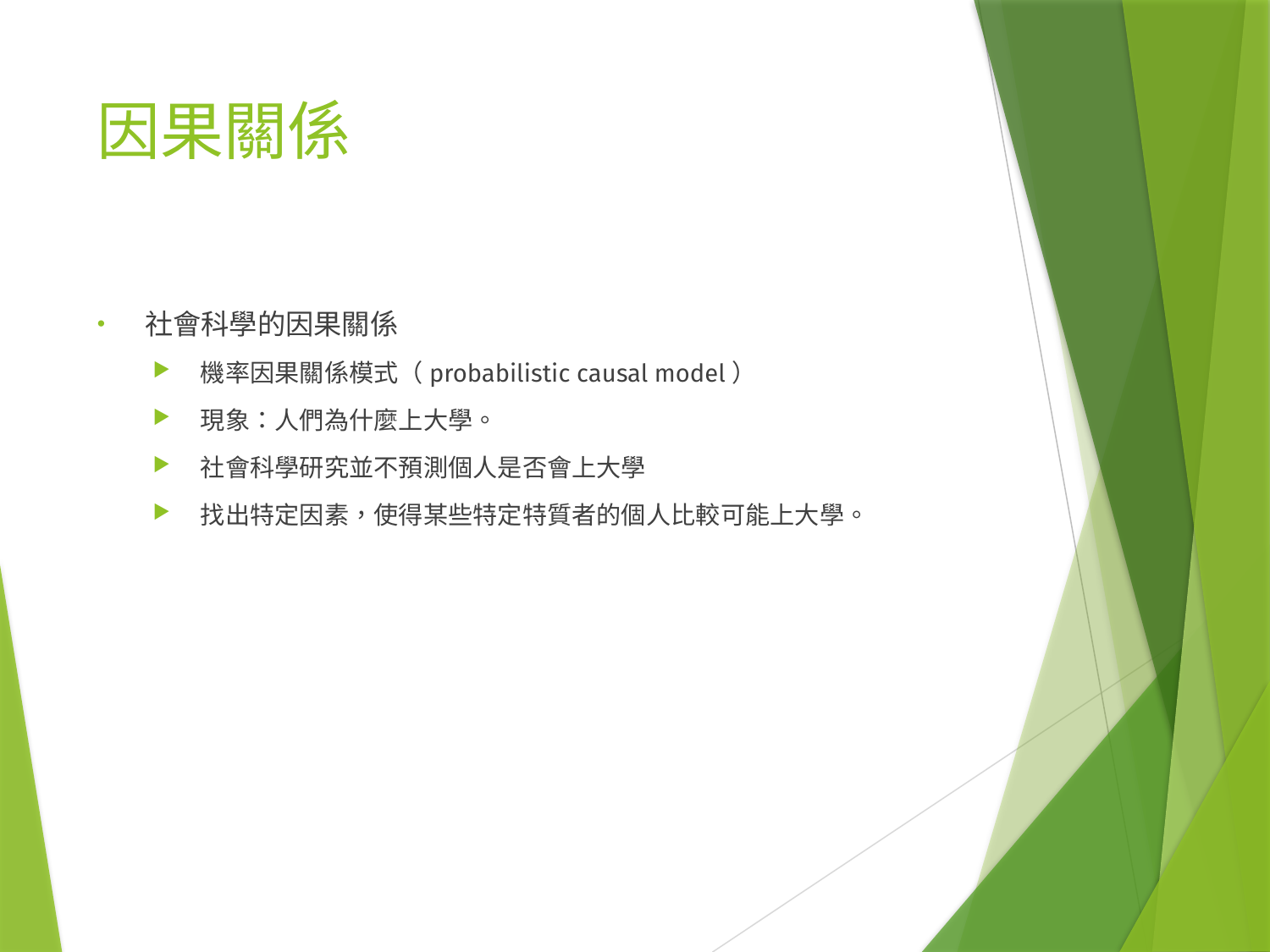

# 因果關係
社會科學的因果關係
機率因果關係模式（probabilistic causal model）
現象：人們為什麼上大學。
社會科學研究並不預測個人是否會上大學
找出特定因素，使得某些特定特質者的個人比較可能上大學。